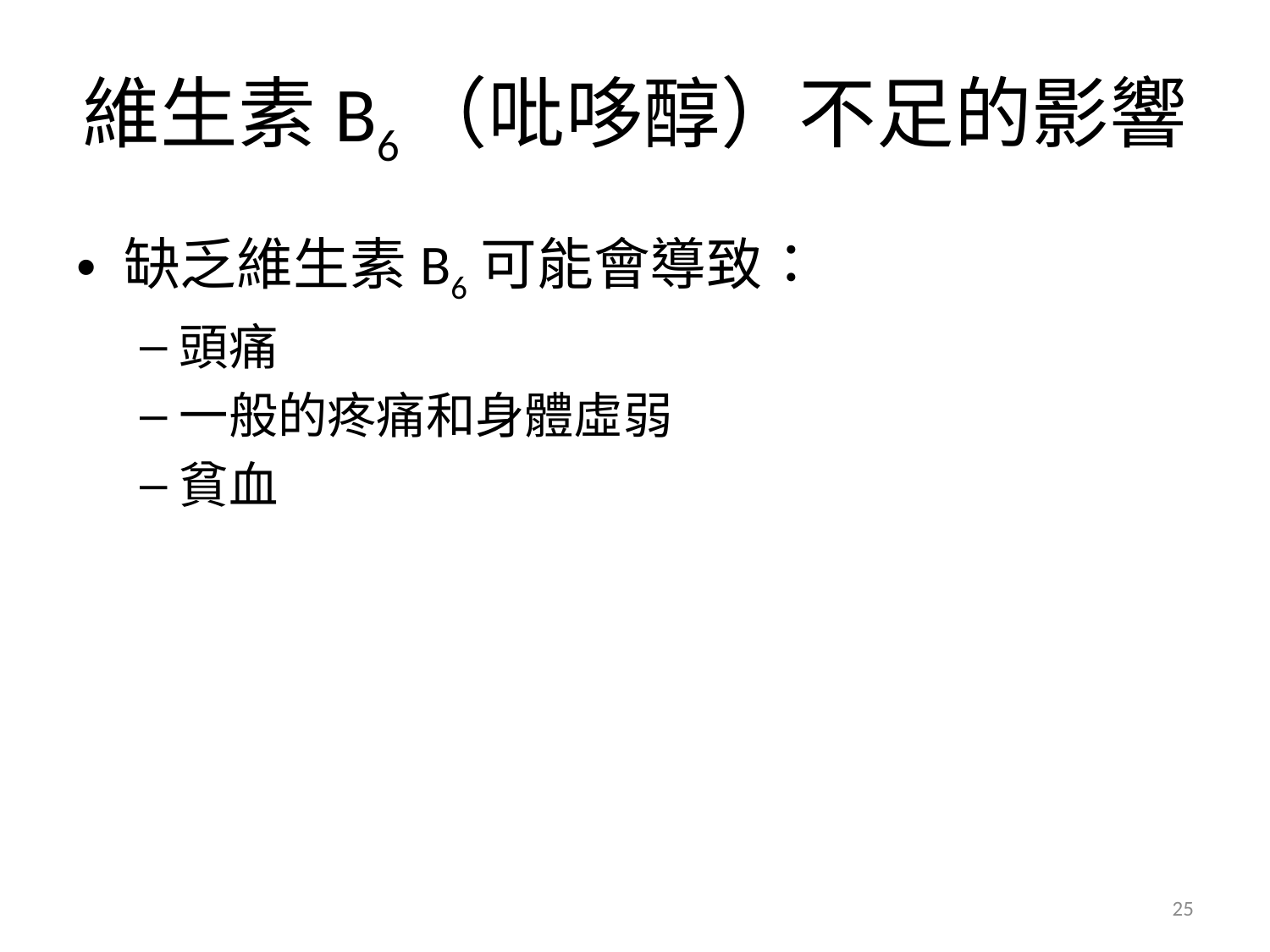

# 維生素B6（吡哆醇）不足的影響
缺乏維生素B6可能會導致：
頭痛
一般的疼痛和身體虛弱
貧血
25